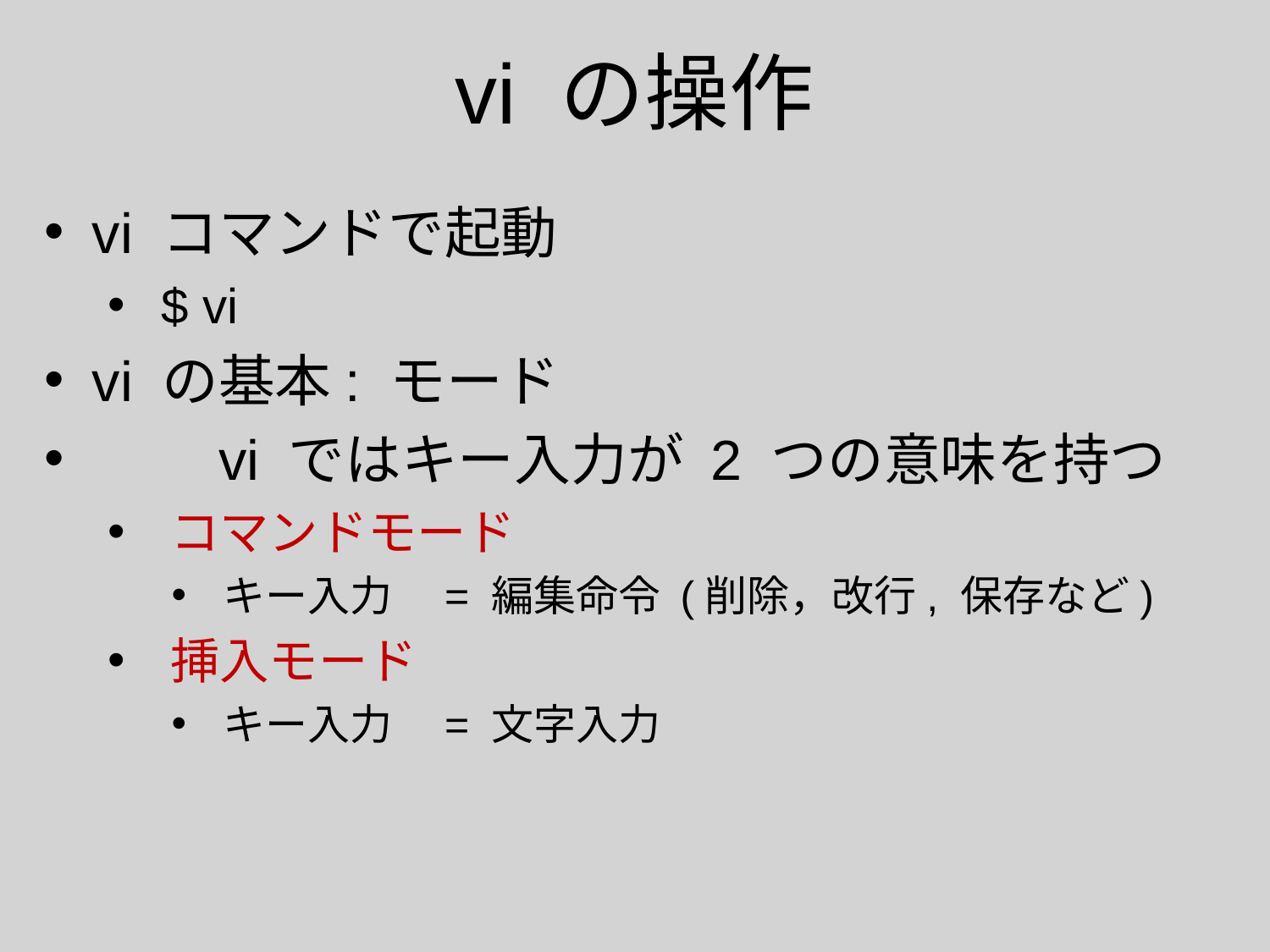

# vi の操作
vi コマンドで起動
 $ vi
vi の基本: モード
　　vi ではキー入力が 2 つの意味を持つ
 コマンドモード
 キー入力　= 編集命令 (削除，改行, 保存など)
 挿入モード
 キー入力　= 文字入力